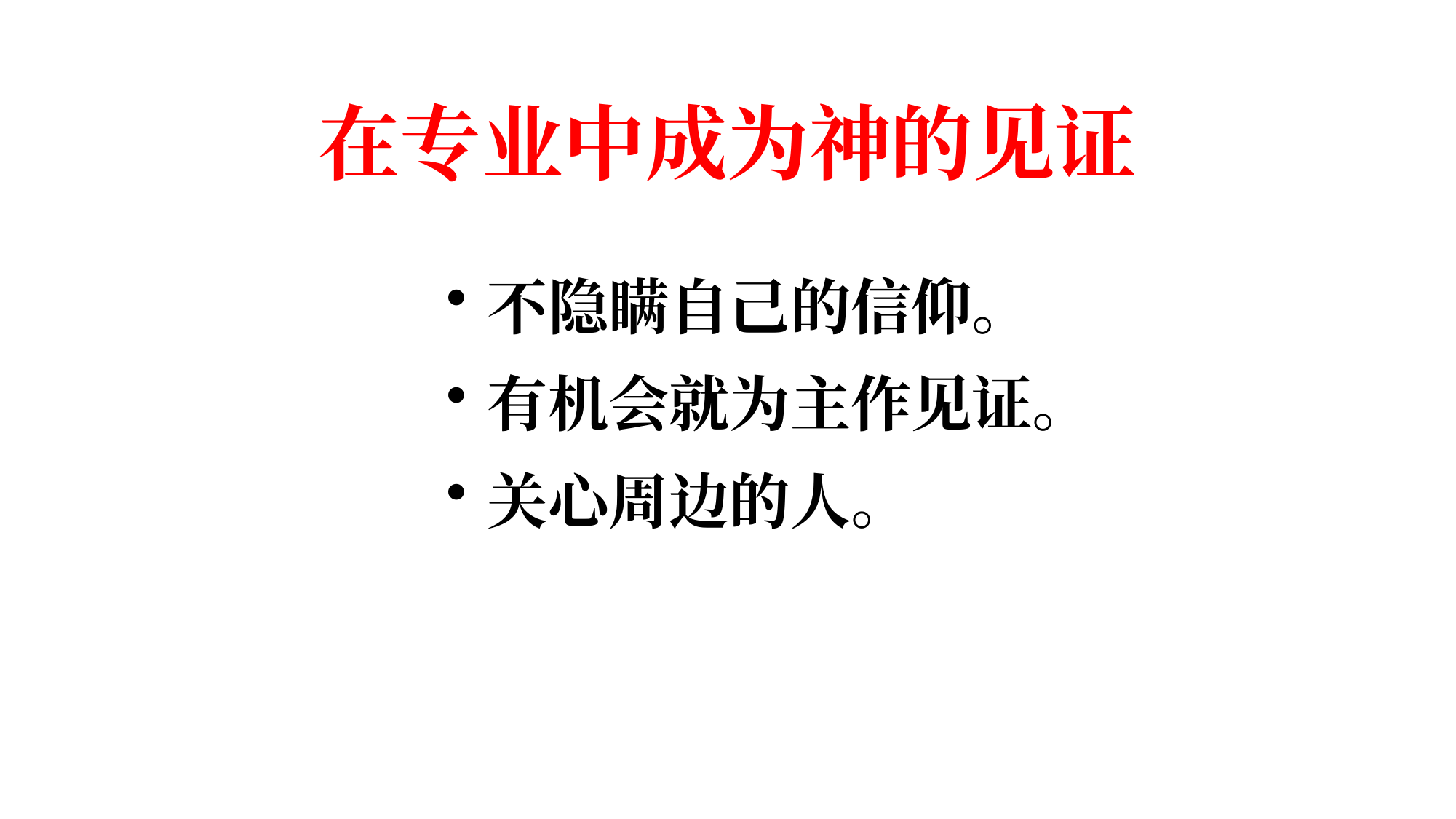

# 在专业中成为神的见证
不隐瞒自己的信仰。
有机会就为主作见证。
关心周边的人。